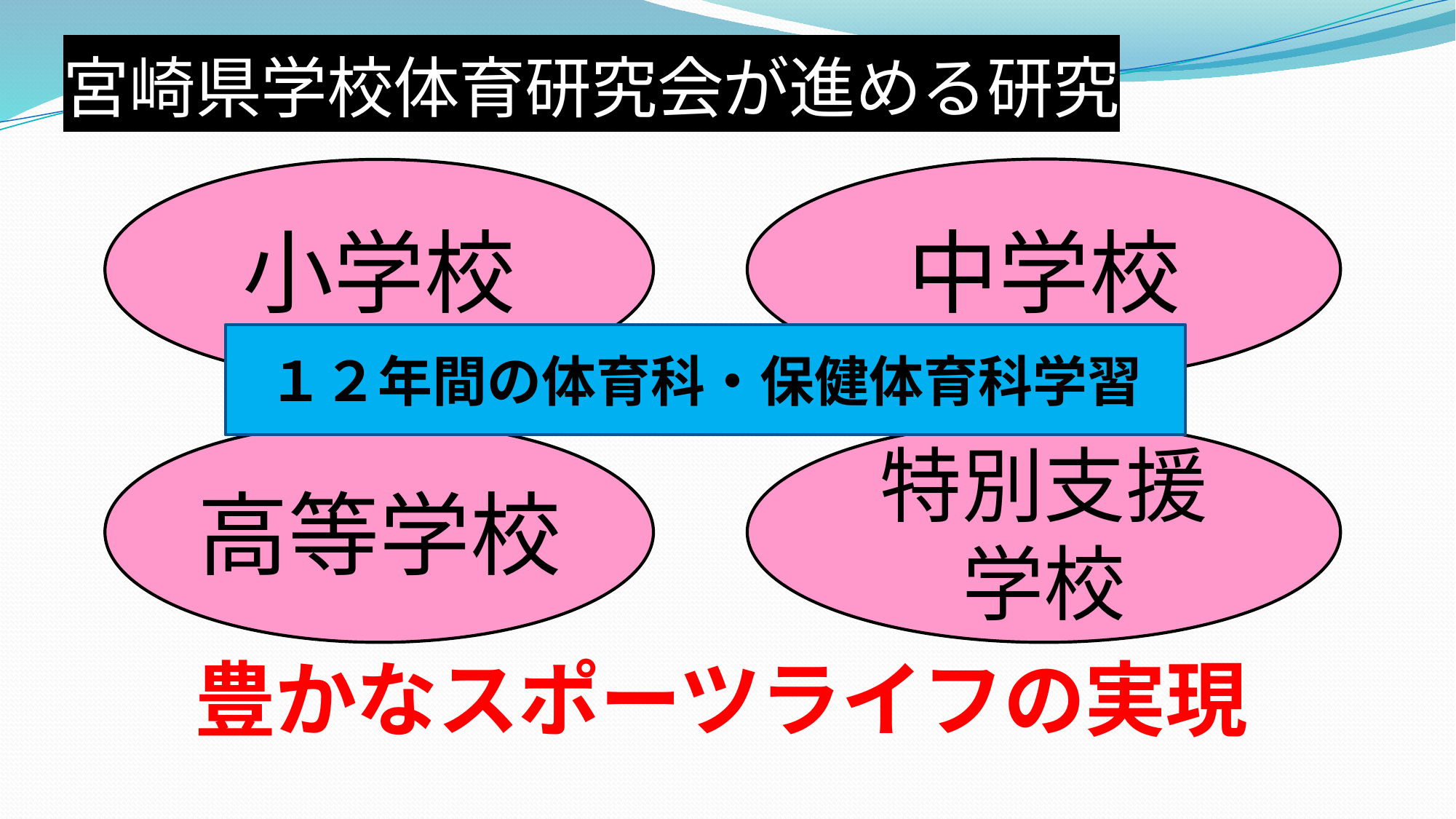

宮崎県学校体育研究会が進める研究
中学校
小学校
１２年間の体育科・保健体育科学習
高等学校
特別支援学校
豊かなスポーツライフの実現